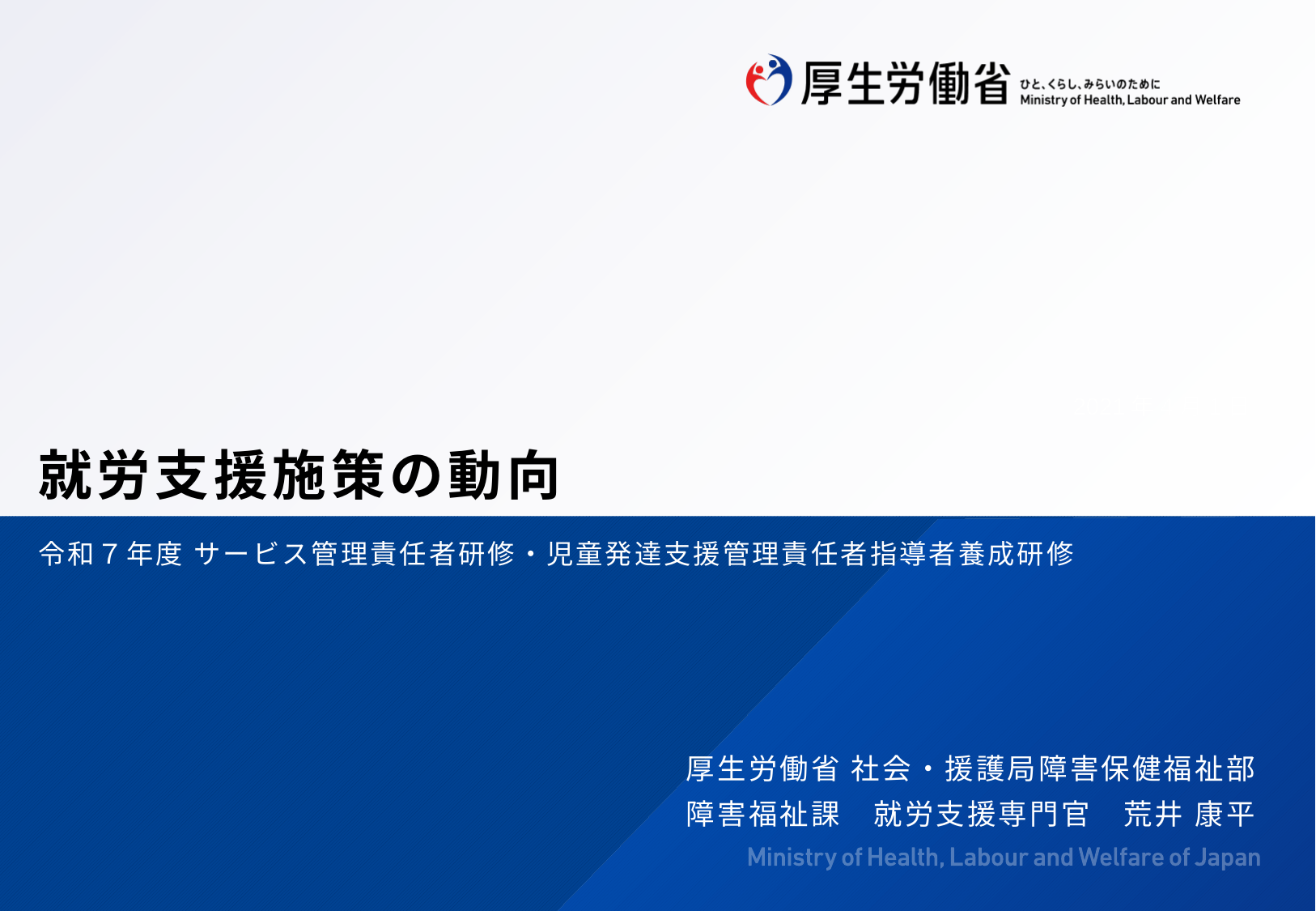

# 就労支援施策の動向
令和７年度 サービス管理責任者研修・児童発達支援管理責任者指導者養成研修
厚生労働省 社会・援護局障害保健福祉部
障害福祉課　就労支援専門官　荒井 康平